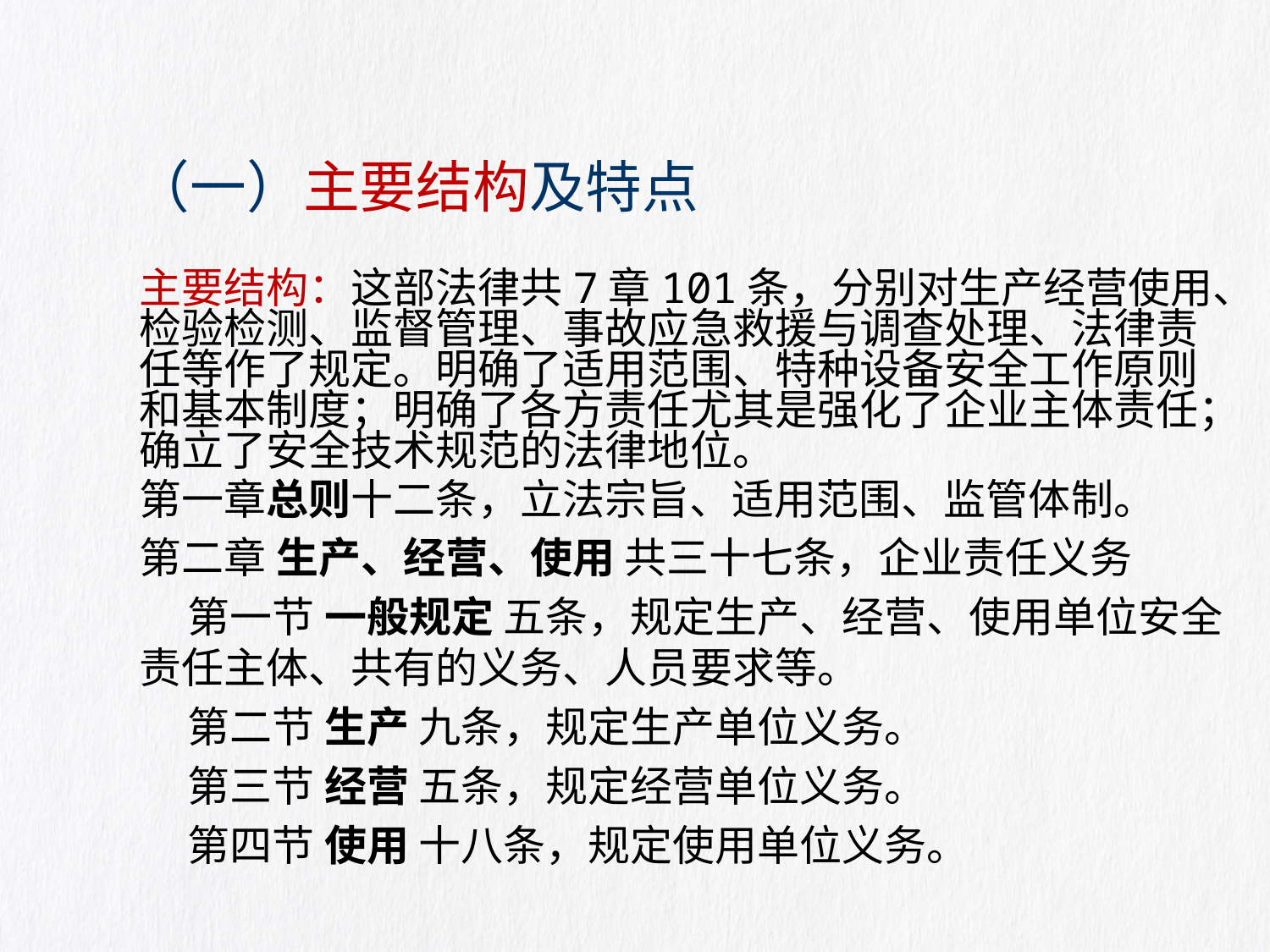

# （一）主要结构及特点
主要结构：这部法律共7章101条，分别对生产经营使用、检验检测、监督管理、事故应急救援与调查处理、法律责任等作了规定。明确了适用范围、特种设备安全工作原则和基本制度；明确了各方责任尤其是强化了企业主体责任；确立了安全技术规范的法律地位。
第一章总则十二条，立法宗旨、适用范围、监管体制。
第二章 生产、经营、使用 共三十七条，企业责任义务
    第一节 一般规定 五条，规定生产、经营、使用单位安全责任主体、共有的义务、人员要求等。
    第二节 生产 九条，规定生产单位义务。
    第三节 经营 五条，规定经营单位义务。
    第四节 使用 十八条，规定使用单位义务。
9